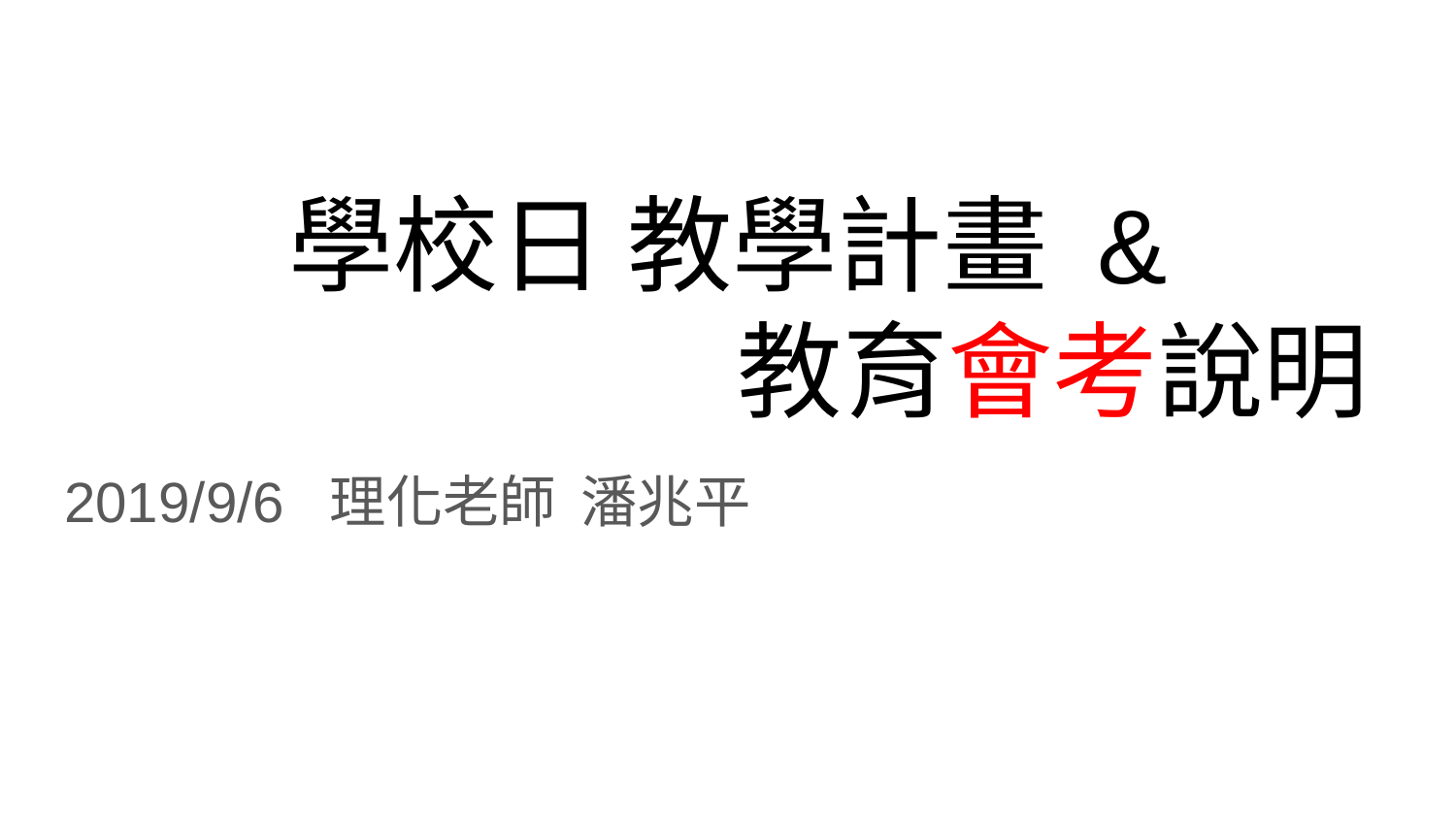

學校日 教學計畫 &
教育會考說明
2019/9/6  理化老師  潘兆平